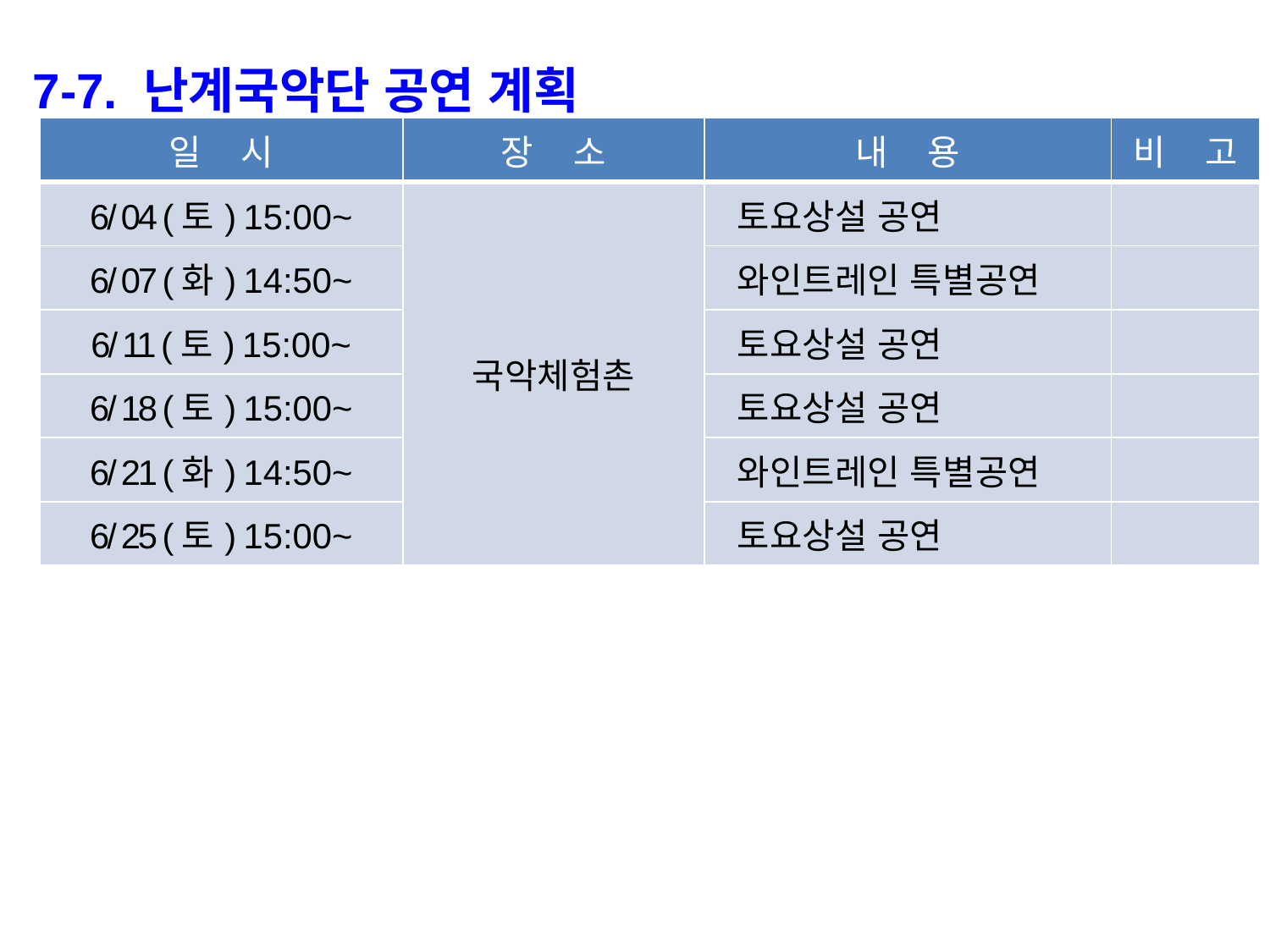

7-7. 난계국악단 공연 계획
| 일 시 | 장 소 | 내 용 | 비 고 |
| --- | --- | --- | --- |
| 6/ 04 (토) 15:00~ | 국악체험촌 | 토요상설 공연 |  |
| 6/ 07 (화) 14:50~ |  | 와인트레인 특별공연 |  |
| 6/ 11 (토) 15:00~ |  | 토요상설 공연 |  |
| 6/ 18 (토) 15:00~ |  | 토요상설 공연 |  |
| 6/ 21 (화) 14:50~ |  | 와인트레인 특별공연 |  |
| 6/ 25 (토) 15:00~ |  | 토요상설 공연 |  |